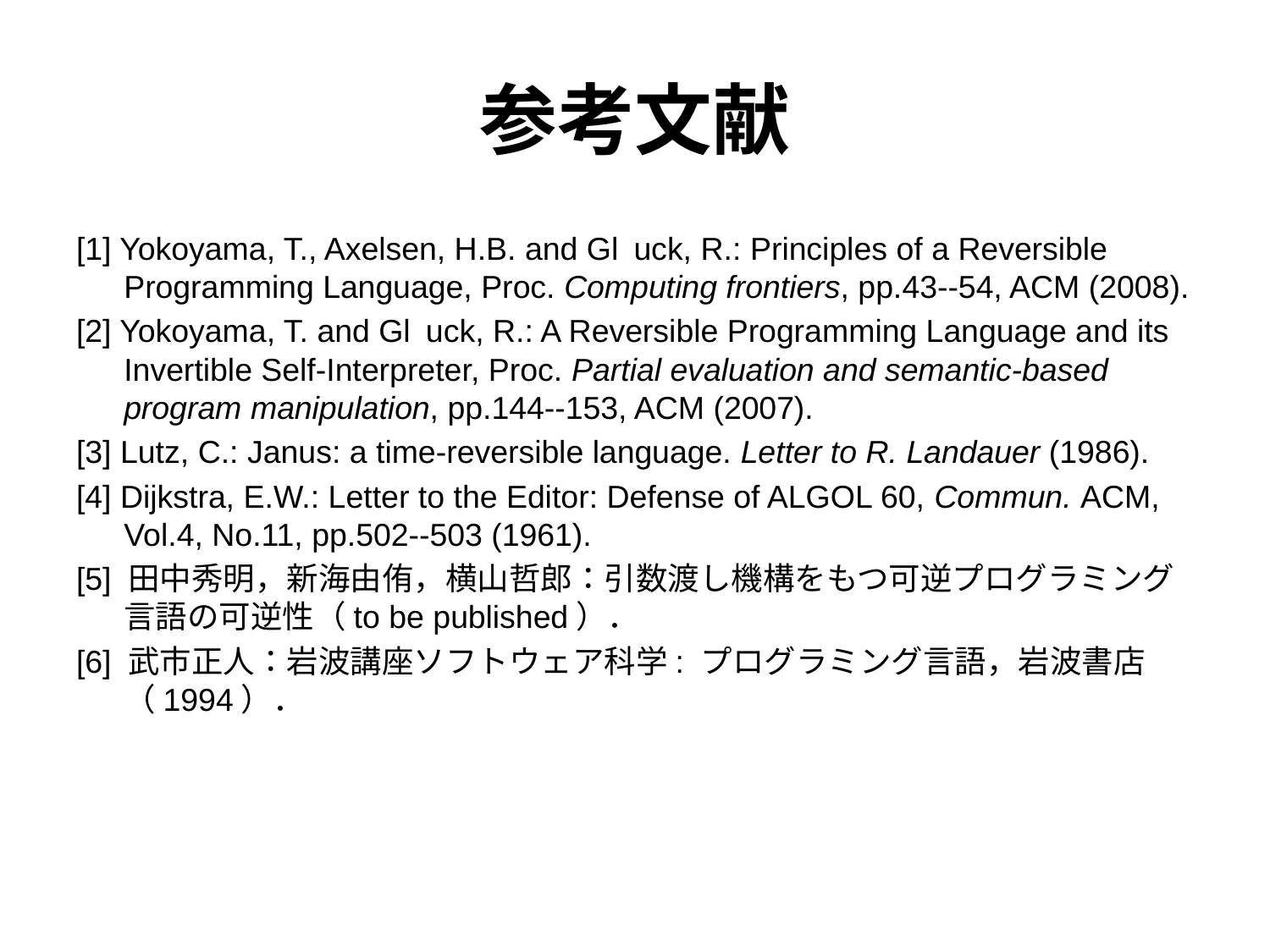

# 参考文献
[1] Yokoyama, T., Axelsen, H.B. and Gluck, R.: Principles of a Reversible Programming Language, Proc. Computing frontiers, pp.43--54, ACM (2008).
[2] Yokoyama, T. and Gluck, R.: A Reversible Programming Language and its Invertible Self-Interpreter, Proc. Partial evaluation and semantic-based program manipulation, pp.144--153, ACM (2007).
[3] Lutz, C.: Janus: a time-reversible language. Letter to R. Landauer (1986).
[4] Dijkstra, E.W.: Letter to the Editor: Defense of ALGOL 60, Commun. ACM, Vol.4, No.11, pp.502--503 (1961).
[5] 田中秀明，新海由侑，横山哲郎：引数渡し機構をもつ可逆プログラミング言語の可逆性（to be published）．
[6] 武市正人：岩波講座ソフトウェア科学: プログラミング言語，岩波書店（1994）．